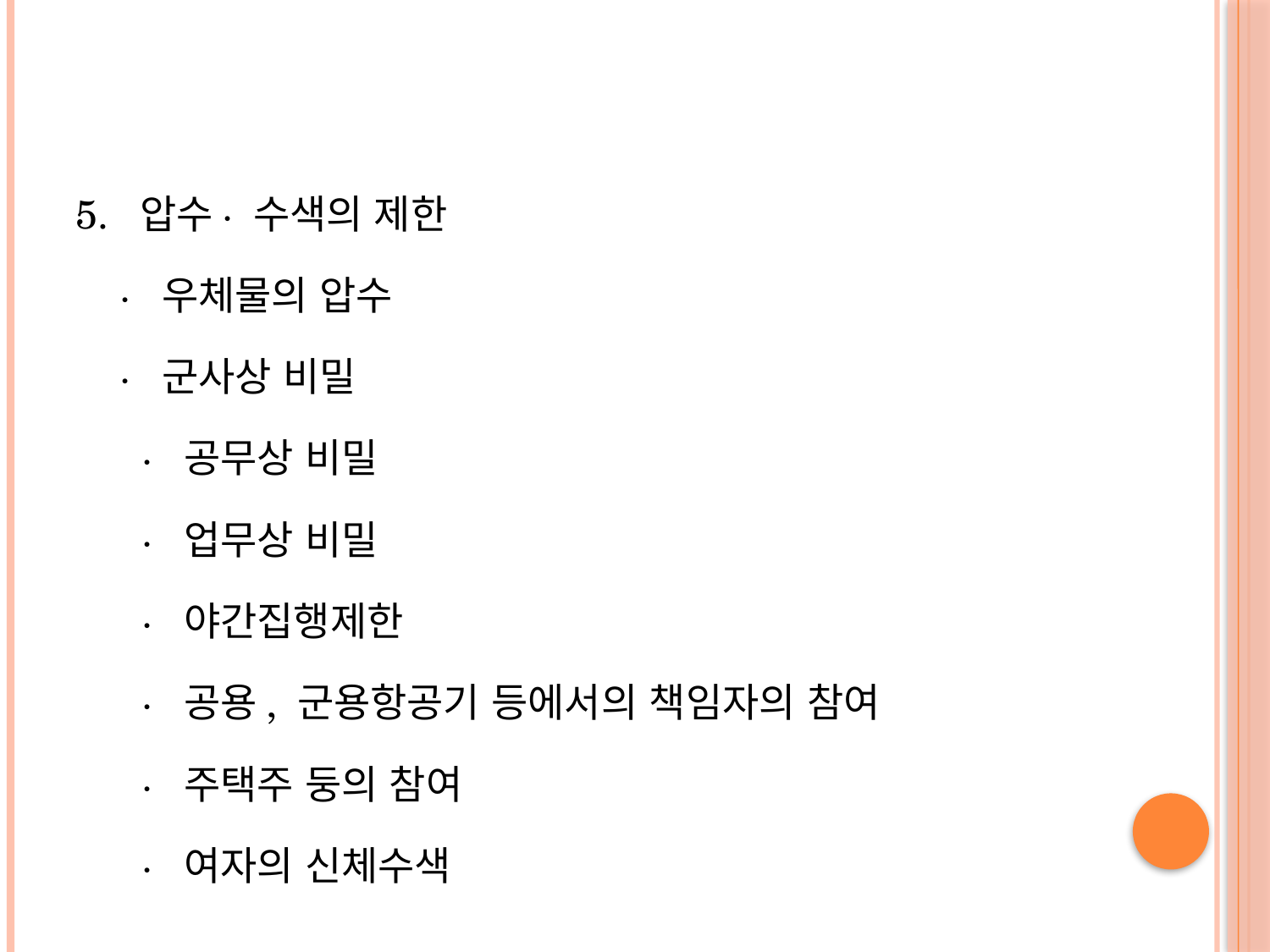

#
5.  압수· 수색의 제한
    ·  우체물의 압수
    ·  군사상 비밀
      ·  공무상 비밀
      ·  업무상 비밀
      ·  야간집행제한
      ·  공용, 군용항공기 등에서의 책임자의 참여
      ·  주택주 둥의 참여
      ·  여자의 신체수색